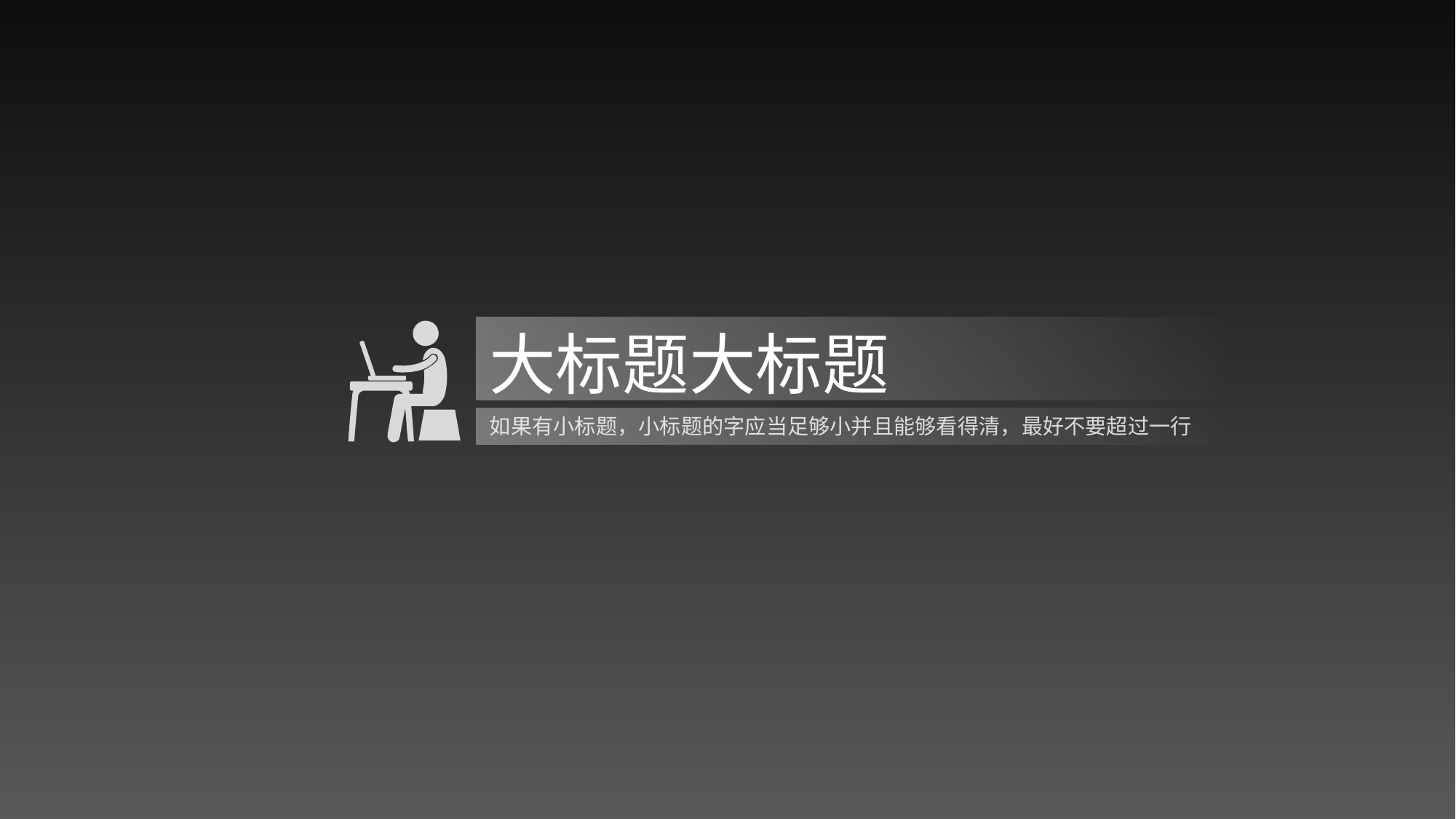

大标题大标题

如果有小标题，小标题的字应当足够小并且能够看得清，最好不要超过一行